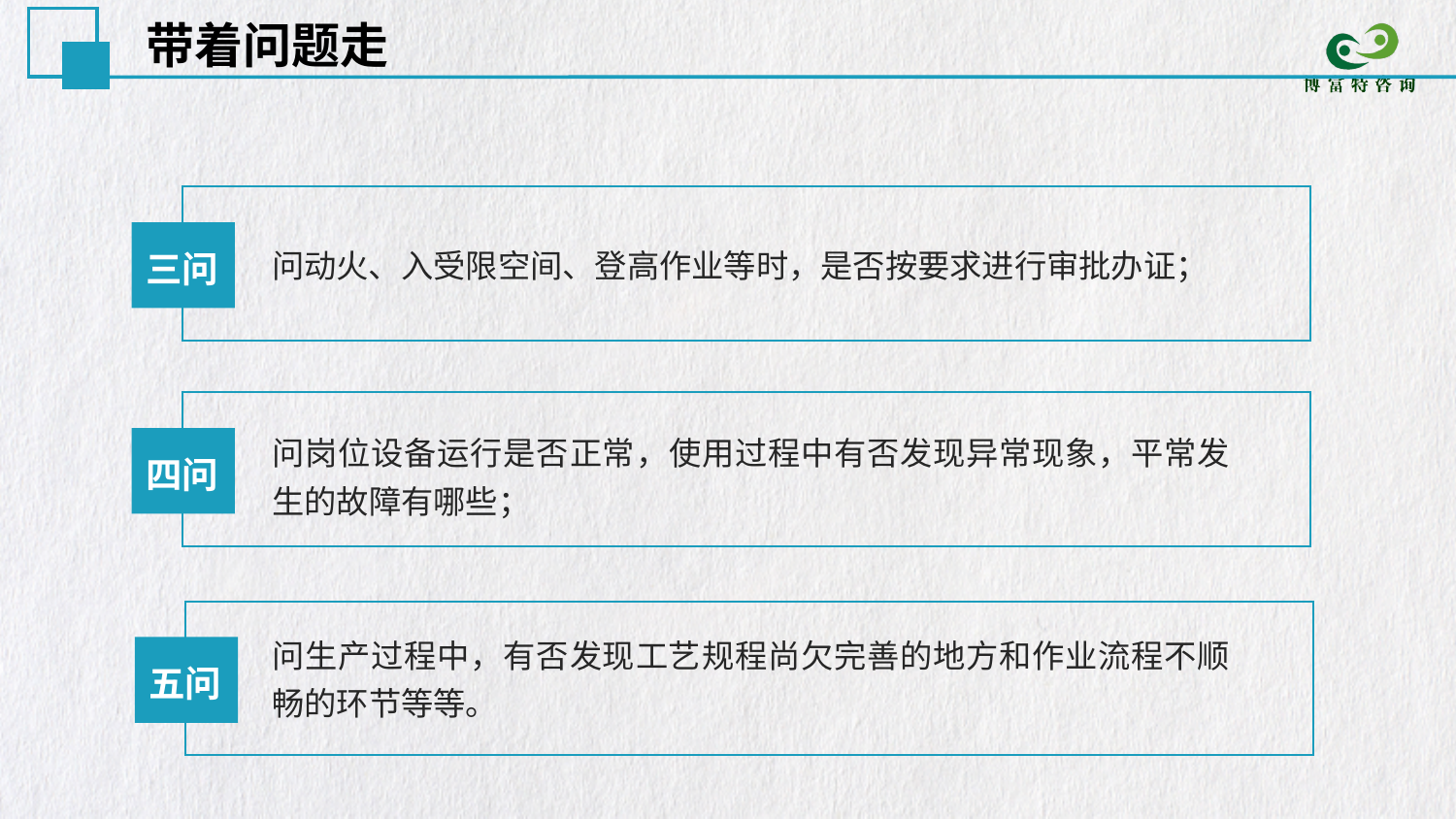

带着问题走

三问
问动火、入受限空间、登高作业等时，是否按要求进行审批办证；

问岗位设备运行是否正常，使用过程中有否发现异常现象，平常发生的故障有哪些；

四问

问生产过程中，有否发现工艺规程尚欠完善的地方和作业流程不顺畅的环节等等。

五问